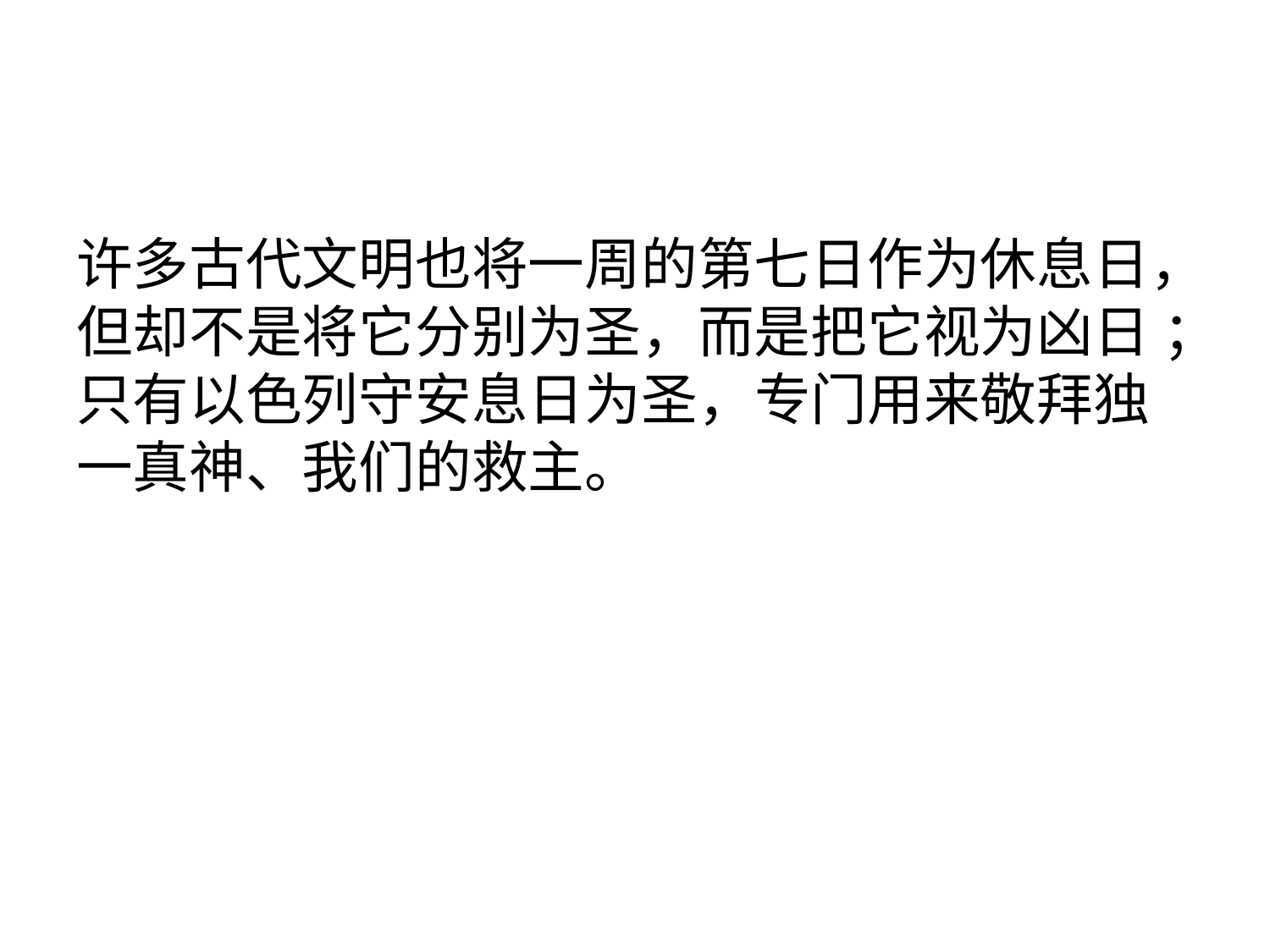

#
许多古代文明也将一周的第七日作为休息日，但却不是将它分别为圣，而是把它视为凶日 ；只有以色列守安息日为圣，专门用来敬拜独一真神、我们的救主。